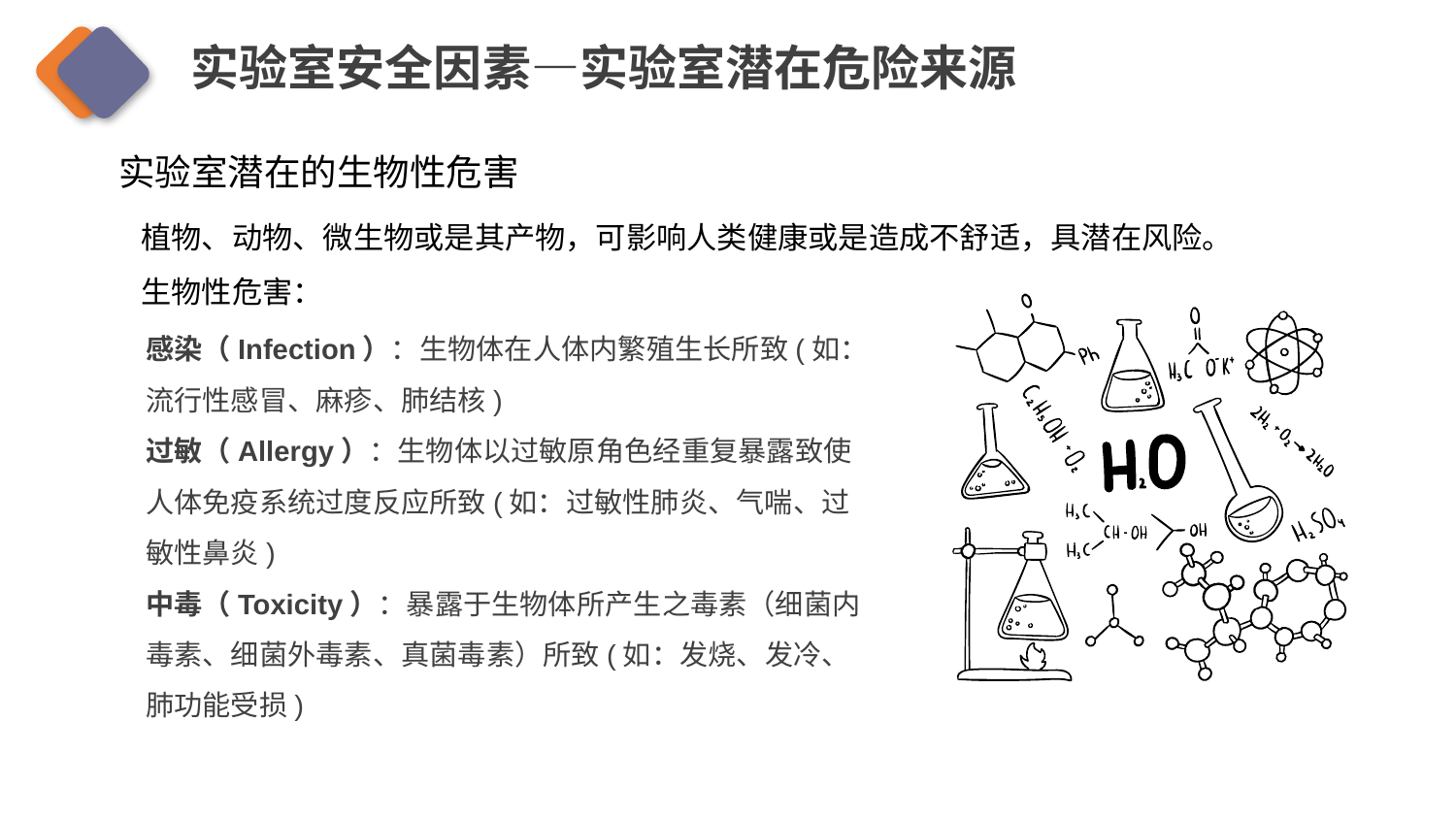

实验室安全因素—实验室潜在危险来源
实验室潜在的生物性危害
植物、动物、微生物或是其产物，可影响人类健康或是造成不舒适，具潜在风险。
生物性危害：

感染（Infection）：生物体在人体内繁殖生长所致(如：流行性感冒、麻疹、肺结核)
过敏（Allergy）：生物体以过敏原角色经重复暴露致使人体免疫系统过度反应所致(如：过敏性肺炎、气喘、过敏性鼻炎)
中毒（Toxicity）：暴露于生物体所产生之毒素（细菌内毒素、细菌外毒素、真菌毒素）所致(如：发烧、发冷、肺功能受损)